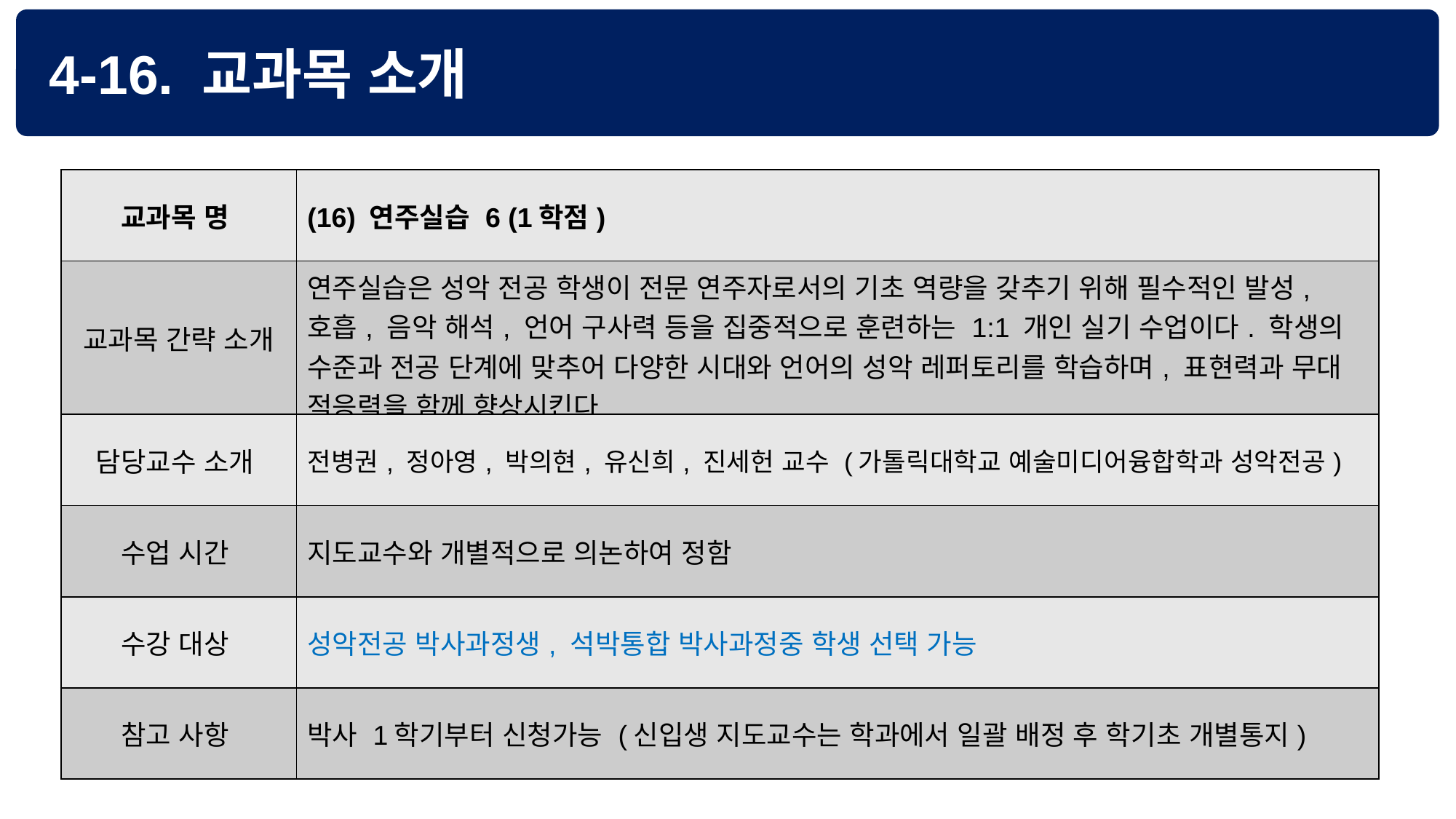

4-16. 교과목 소개
| 교과목 명 | (16) 연주실습 6 (1학점) |
| --- | --- |
| 교과목 간략 소개 | 연주실습은 성악 전공 학생이 전문 연주자로서의 기초 역량을 갖추기 위해 필수적인 발성, 호흡, 음악 해석, 언어 구사력 등을 집중적으로 훈련하는 1:1 개인 실기 수업이다. 학생의 수준과 전공 단계에 맞추어 다양한 시대와 언어의 성악 레퍼토리를 학습하며, 표현력과 무대 적응력을 함께 향상시킨다. |
| 담당교수 소개 | 전병권, 정아영, 박의현, 유신희, 진세헌 교수 (가톨릭대학교 예술미디어융합학과 성악전공) |
| 수업 시간 | 지도교수와 개별적으로 의논하여 정함 |
| 수강 대상 | 성악전공 박사과정생, 석박통합 박사과정중 학생 선택 가능 |
| 참고 사항 | 박사 1학기부터 신청가능 (신입생 지도교수는 학과에서 일괄 배정 후 학기초 개별통지) |